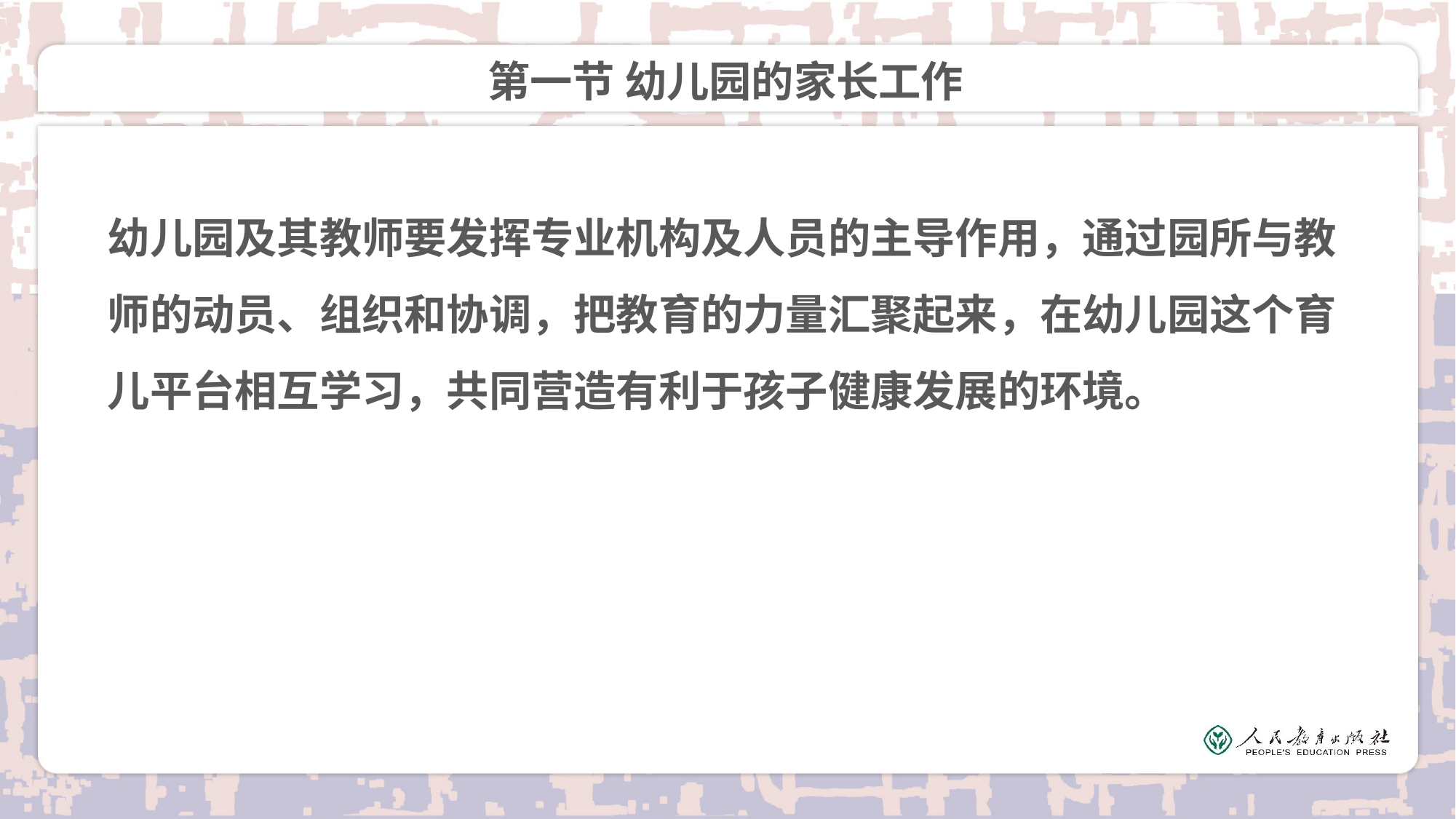

# 第一节 幼儿园的家长工作
幼儿园及其教师要发挥专业机构及人员的主导作用，通过园所与教师的动员、组织和协调，把教育的力量汇聚起来，在幼儿园这个育儿平台相互学习，共同营造有利于孩子健康发展的环境。